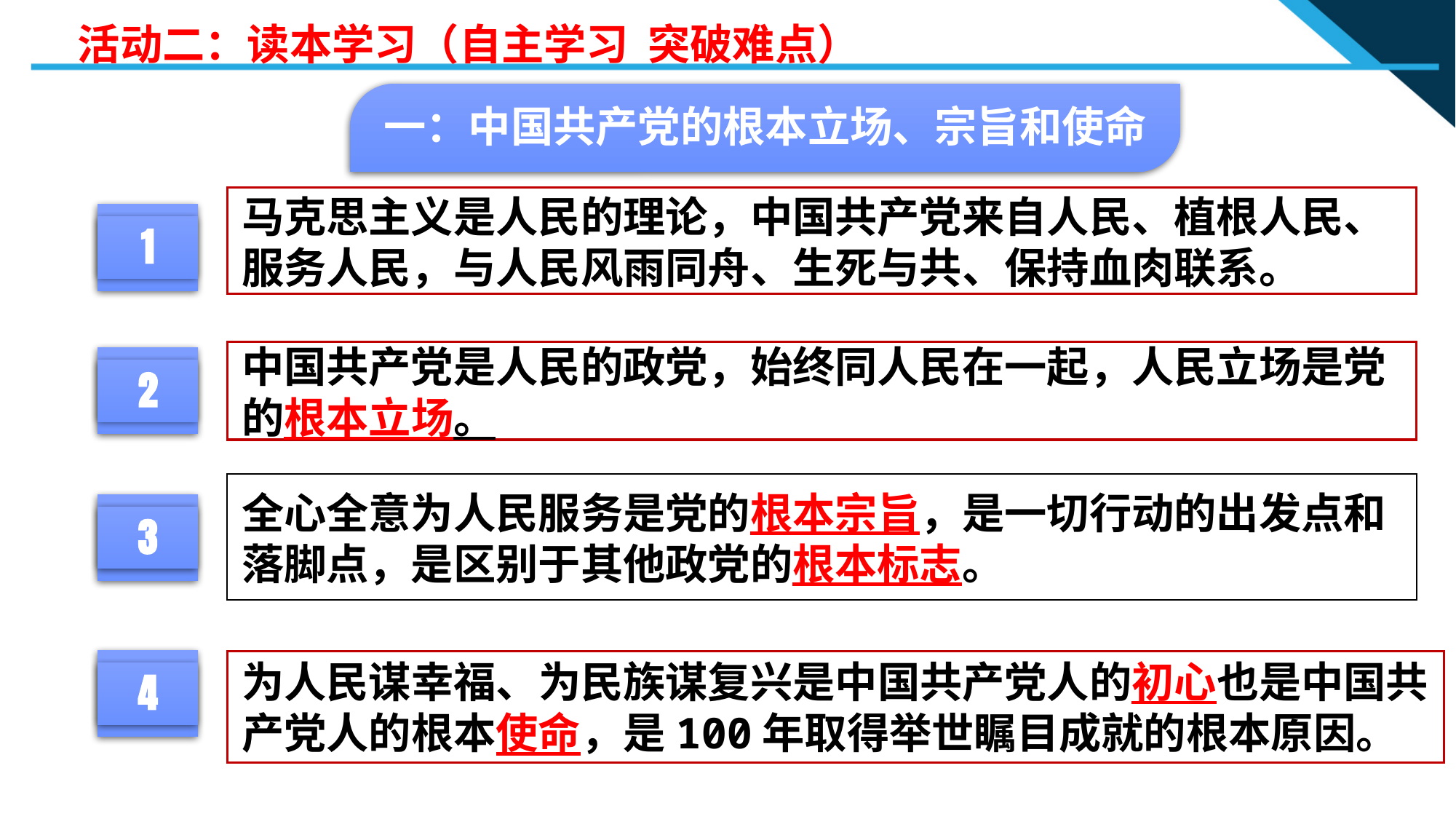

活动二：读本学习（自主学习  突破难点）
一：中国共产党的根本立场、宗旨和使命

马克思主义是人民的理论，中国共产党来自人民、植根人民、服务人民，与人民风雨同舟、生死与共、保持血肉联系。

1
中国共产党是人民的政党，始终同人民在一起，人民立场是党的根本立场。

2
全心全意为人民服务是党的根本宗旨，是一切行动的出发点和落脚点，是区别于其他政党的根本标志。

3

4
为人民谋幸福、为民族谋复兴是中国共产党人的初心也是中国共产党人的根本使命，是100年取得举世瞩目成就的根本原因。